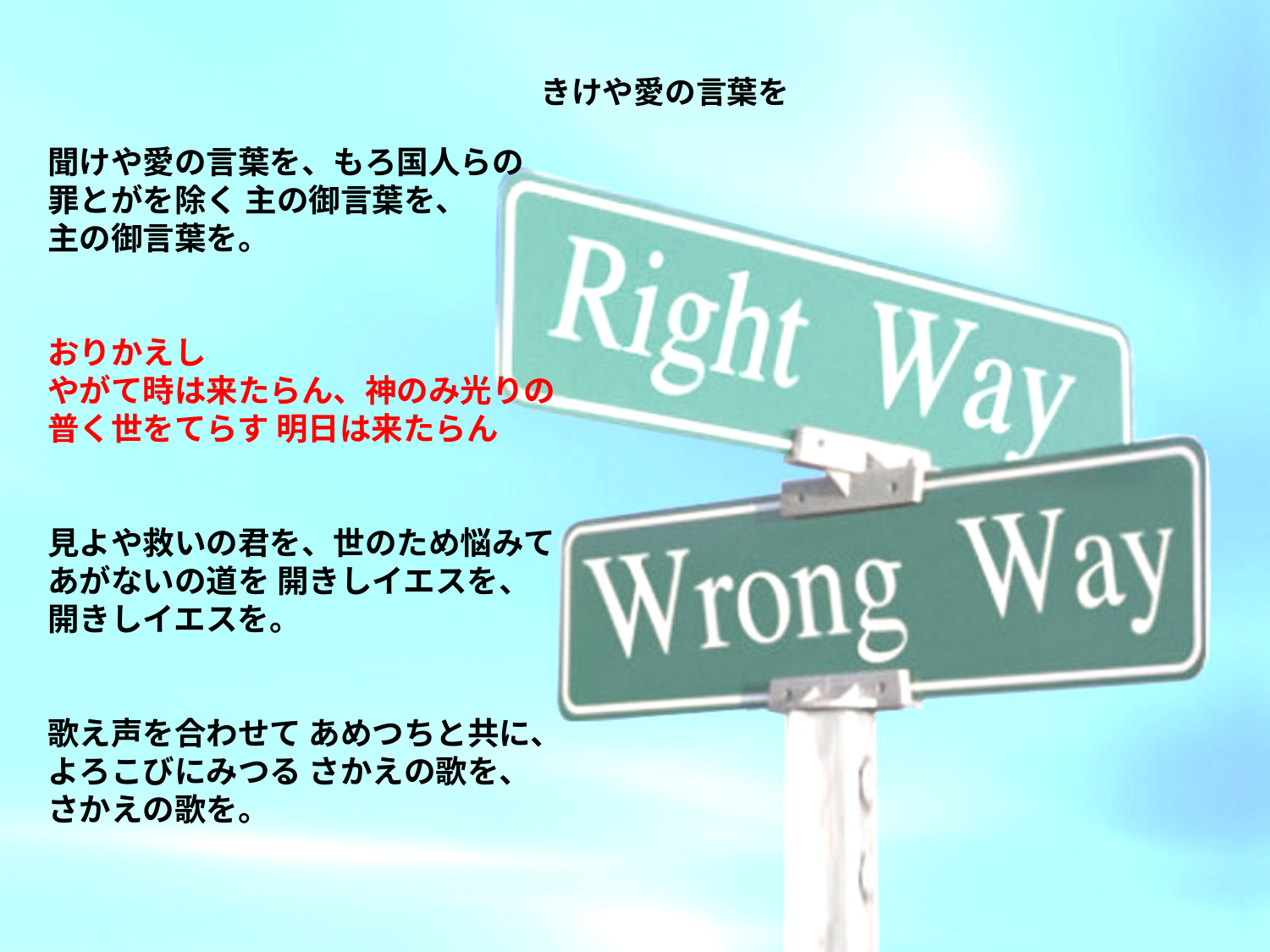

# きけや愛の言葉を
聞けや愛の言葉を、もろ国人らの
罪とがを除く 主の御言葉を、
主の御言葉を。

おりかえし
やがて時は来たらん、神のみ光りの
普く世をてらす 明日は来たらん

見よや救いの君を、世のため悩みて
あがないの道を 開きしイエスを、
開きしイエスを。

歌え声を合わせて あめつちと共に、
よろこびにみつる さかえの歌を、
さかえの歌を。